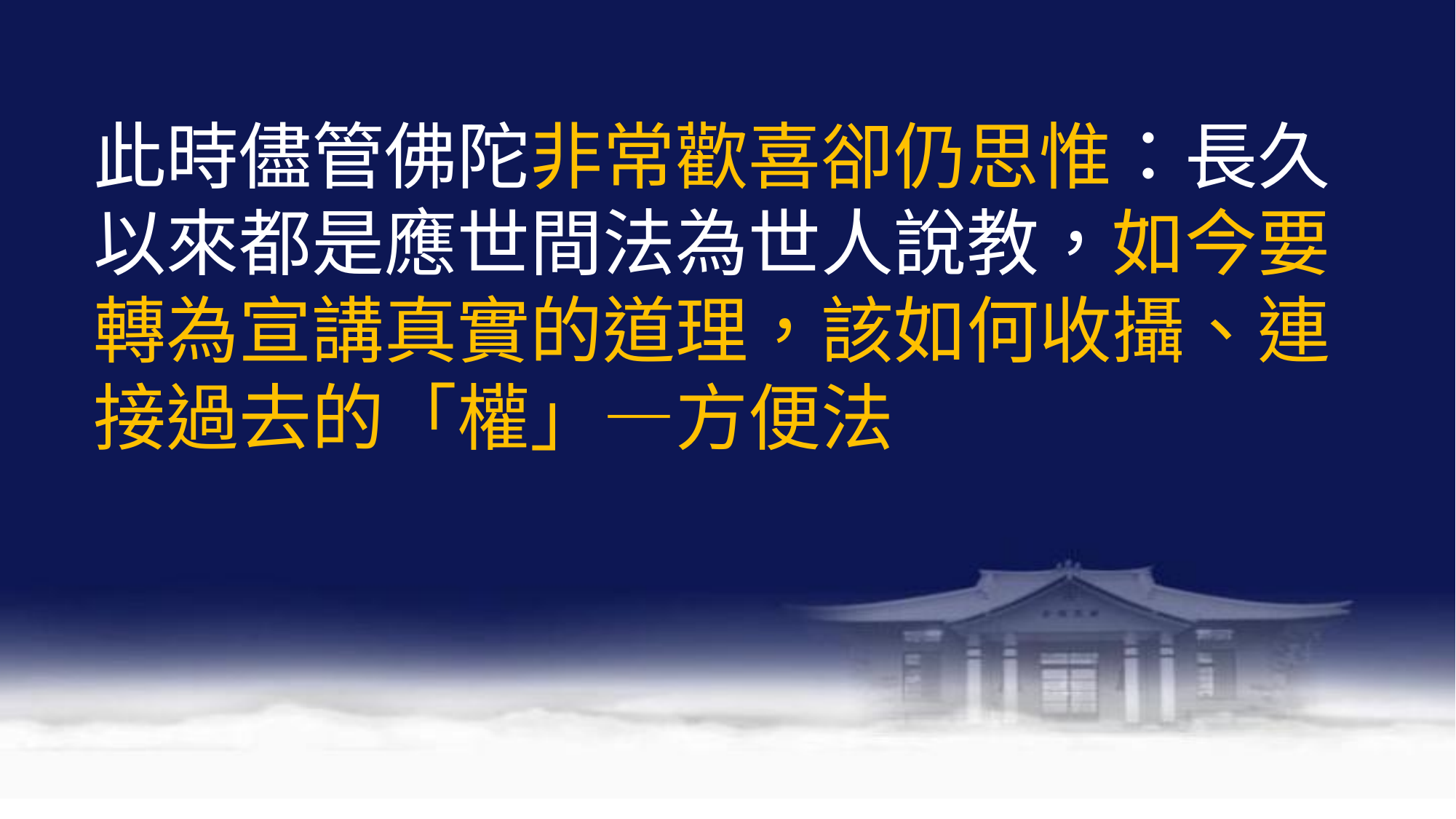

此時儘管佛陀非常歡喜卻仍思惟：長久以來都是應世間法為世人說教，如今要轉為宣講真實的道理，該如何收攝、連接過去的「權」—方便法